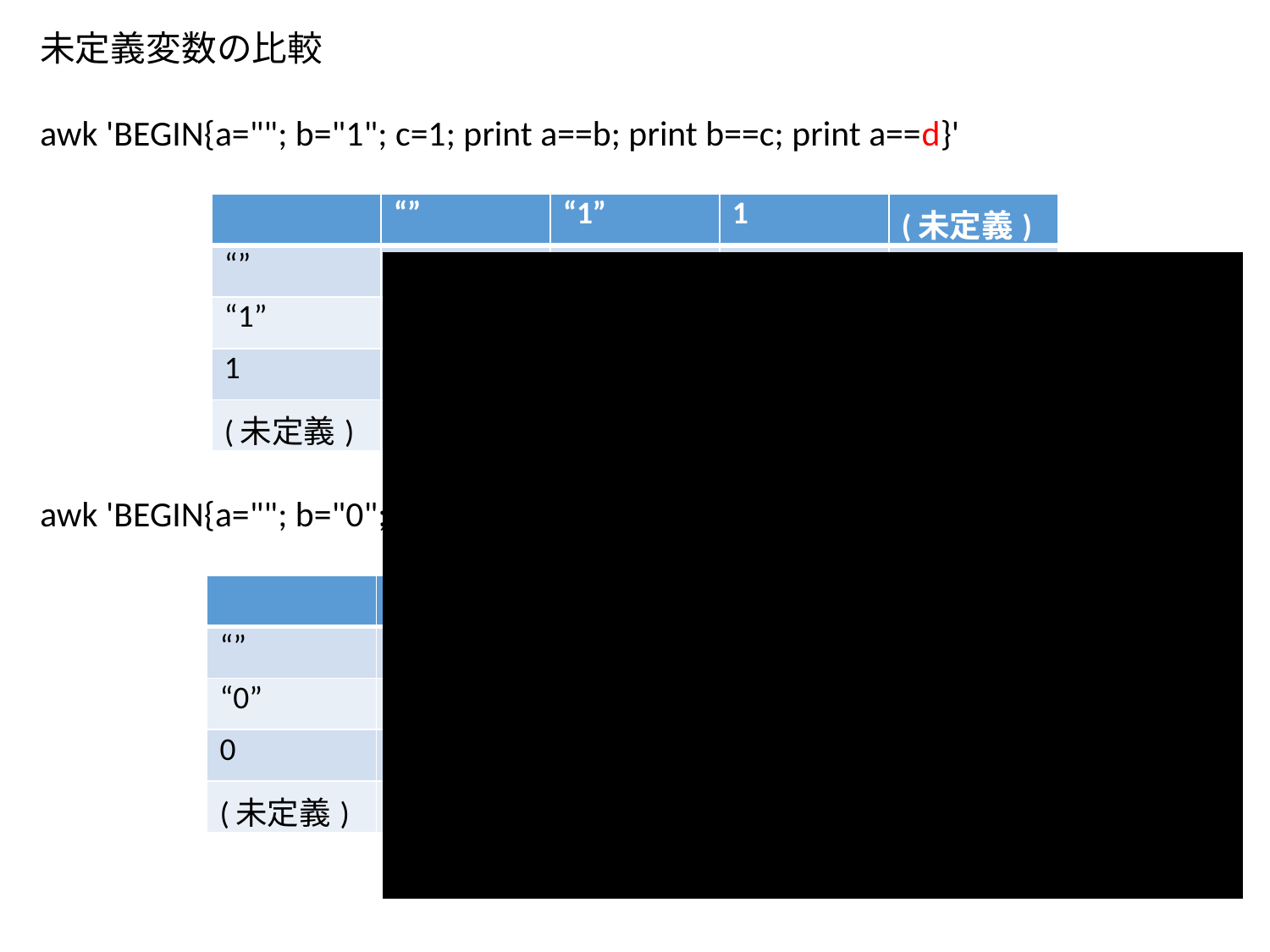

未定義変数の比較

awk 'BEGIN{a=""; b="1"; c=1; print a==b; print b==c; print a==d}'

awk 'BEGIN{a=""; b="0"; c=0; print a==b; print b==c; print a==d}'

|  | “” | “1” | 1 | (未定義) |
| --- | --- | --- | --- | --- |
| “” | == | != | != | == |
| “1” | != | == | == | != |
| 1 | != | == | == | != |
| (未定義) | == | != | != | == |

|  | “” | “0” | 0 | (未定義) |
| --- | --- | --- | --- | --- |
| “” | == | != | != | == |
| “0” | != | == | == | != |
| 0 | != | == | == | == |
| (未定義) | == | != | == | == |